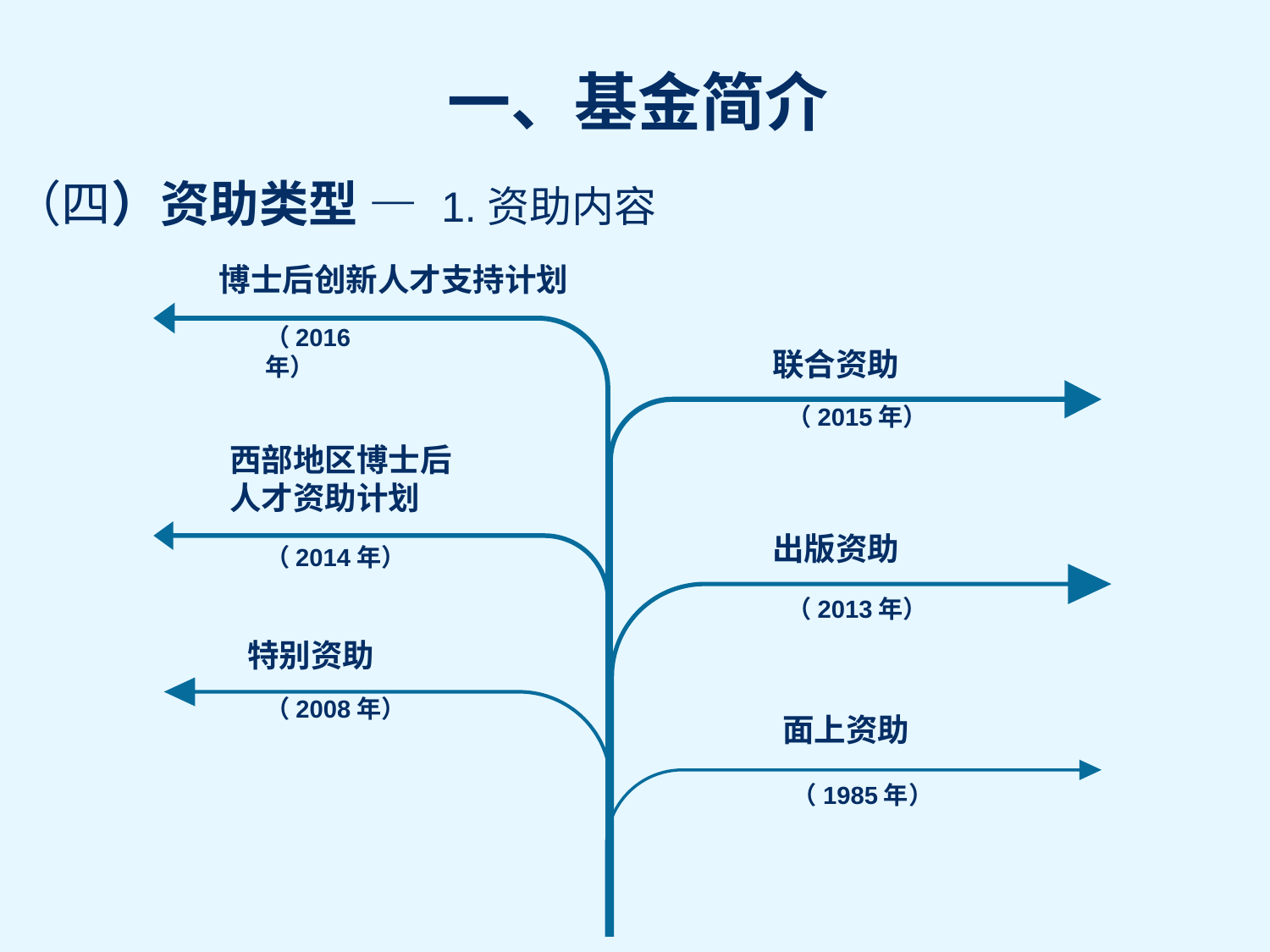

（四）资助类型 — 1.资助内容
博士后创新人才支持计划

（2016年）
联合资助

（2015年）
西部地区博士后
人才资助计划
出版资助

（2014年）

（2013年）
特别资助

（2008年）
面上资助

（1985年）